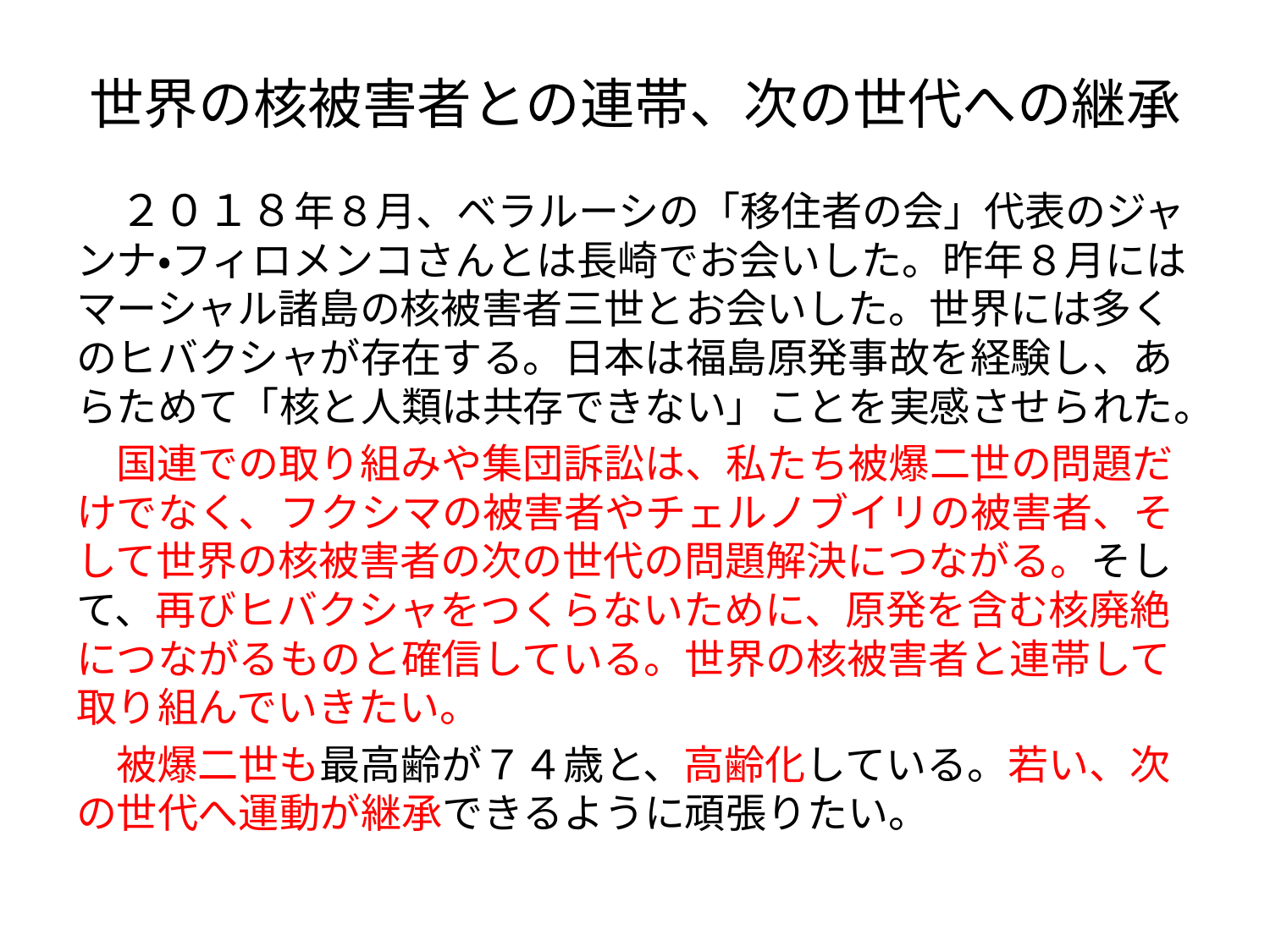

# 世界の核被害者との連帯、次の世代への継承
　２０１８年８月、ベラルーシの「移住者の会」代表のジャンナ・フィロメンコさんとは長崎でお会いした。昨年８月にはマーシャル諸島の核被害者三世とお会いした。世界には多くのヒバクシャが存在する。日本は福島原発事故を経験し、あらためて「核と人類は共存できない」ことを実感させられた。
　国連での取り組みや集団訴訟は、私たち被爆二世の問題だけでなく、フクシマの被害者やチェルノブイリの被害者、そして世界の核被害者の次の世代の問題解決につながる。そして、再びヒバクシャをつくらないために、原発を含む核廃絶につながるものと確信している。世界の核被害者と連帯して取り組んでいきたい。
　被爆二世も最高齢が７４歳と、高齢化している。若い、次の世代へ運動が継承できるように頑張りたい。